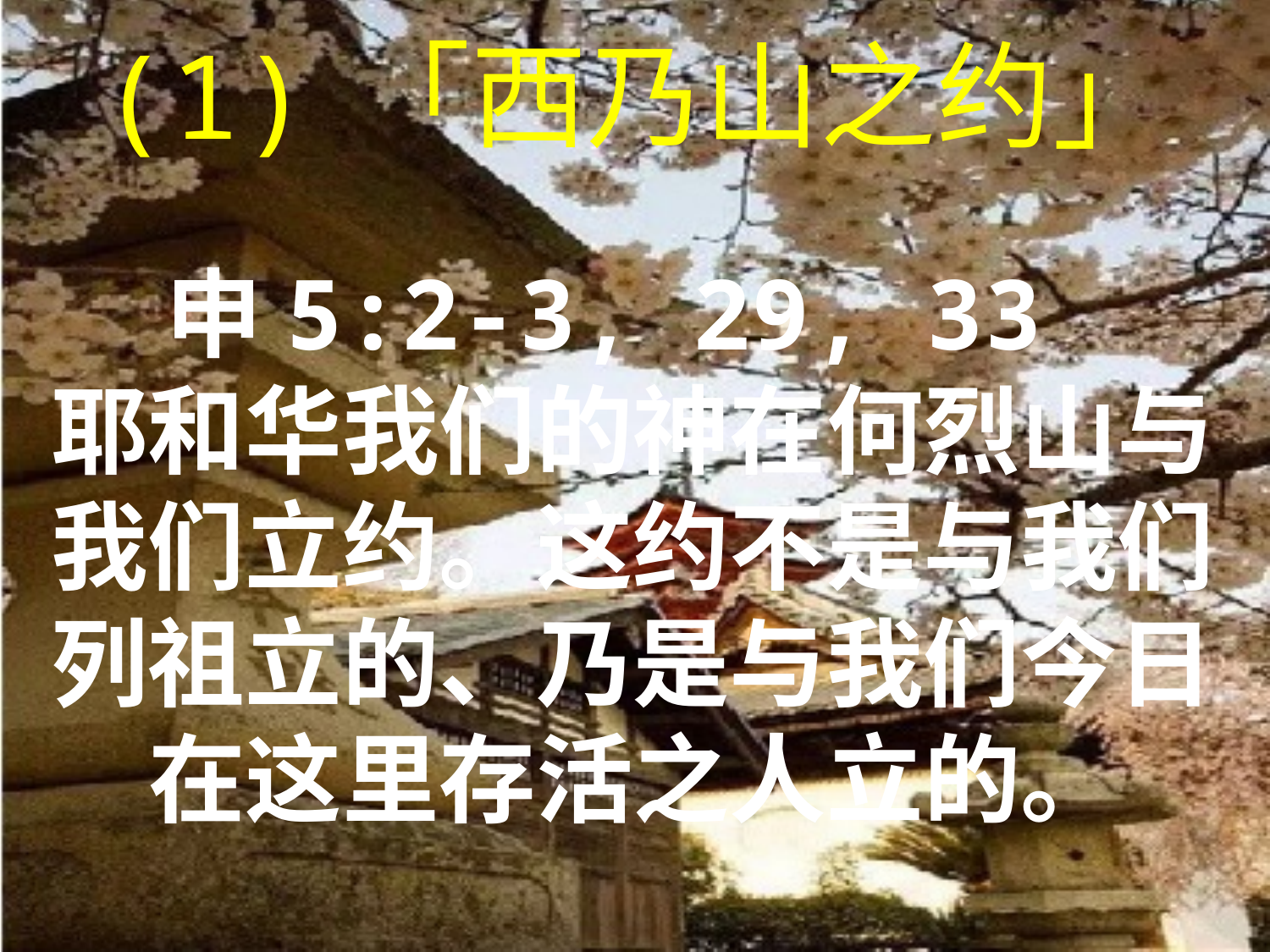

# (1)	「西乃山之约」
申5:2-3, 29, 33
耶和华我们的神在何烈山与我们立约。这约不是与我们列祖立的、乃是与我们今日在这里存活之人立的。